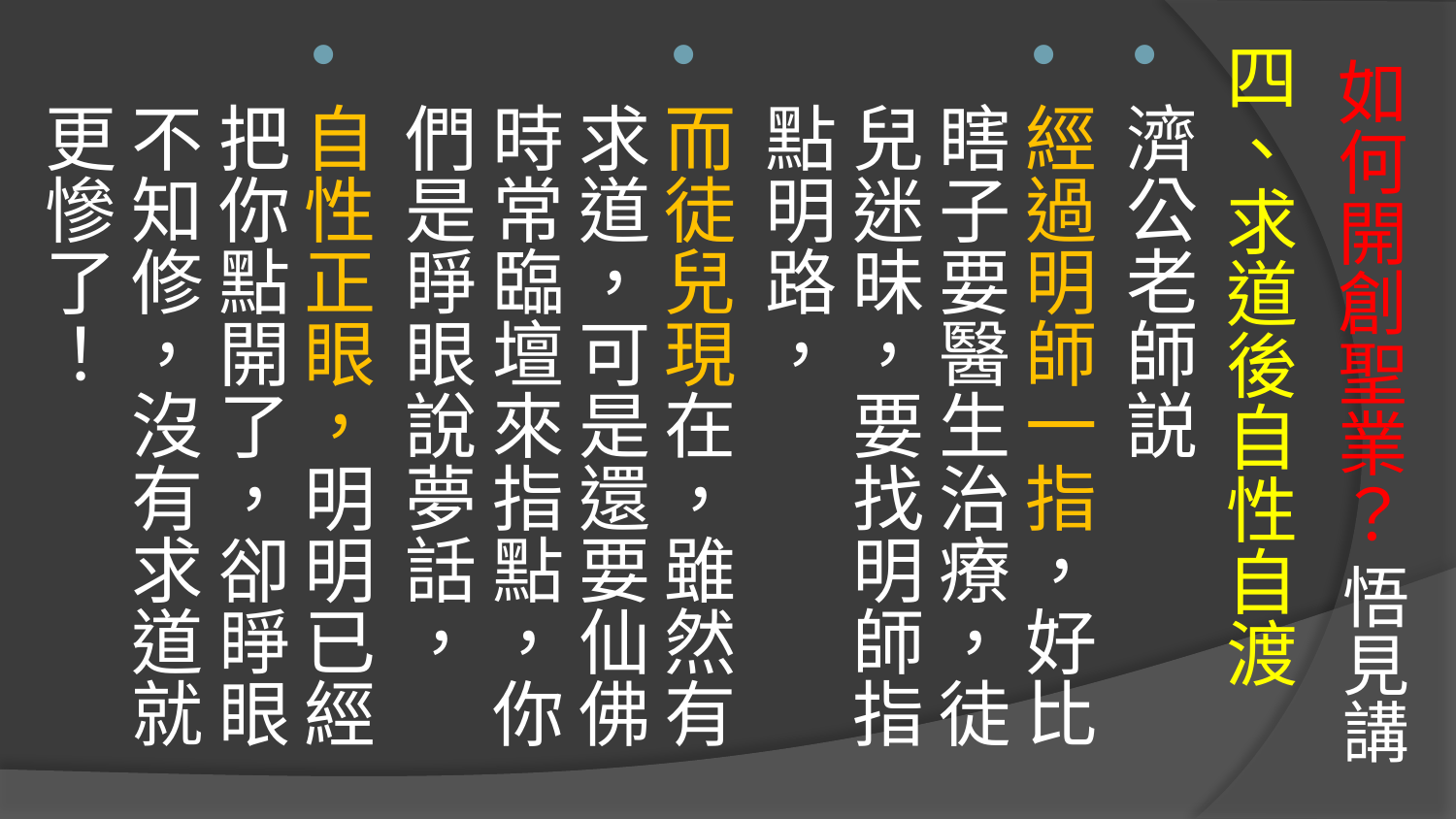

四、求道後自性自渡
濟公老師説
經過明師一指，好比瞎子要醫生治療，徒兒迷昧，要找明師指點明路，
而徒兒現在，雖然有求道，可是還要仙佛時常臨壇來指點，你們是睜眼說夢話，
自性正眼，明明已經把你點開了，卻睜眼不知修，沒有求道就更慘了！
# 如何開創聖業？ 悟見講